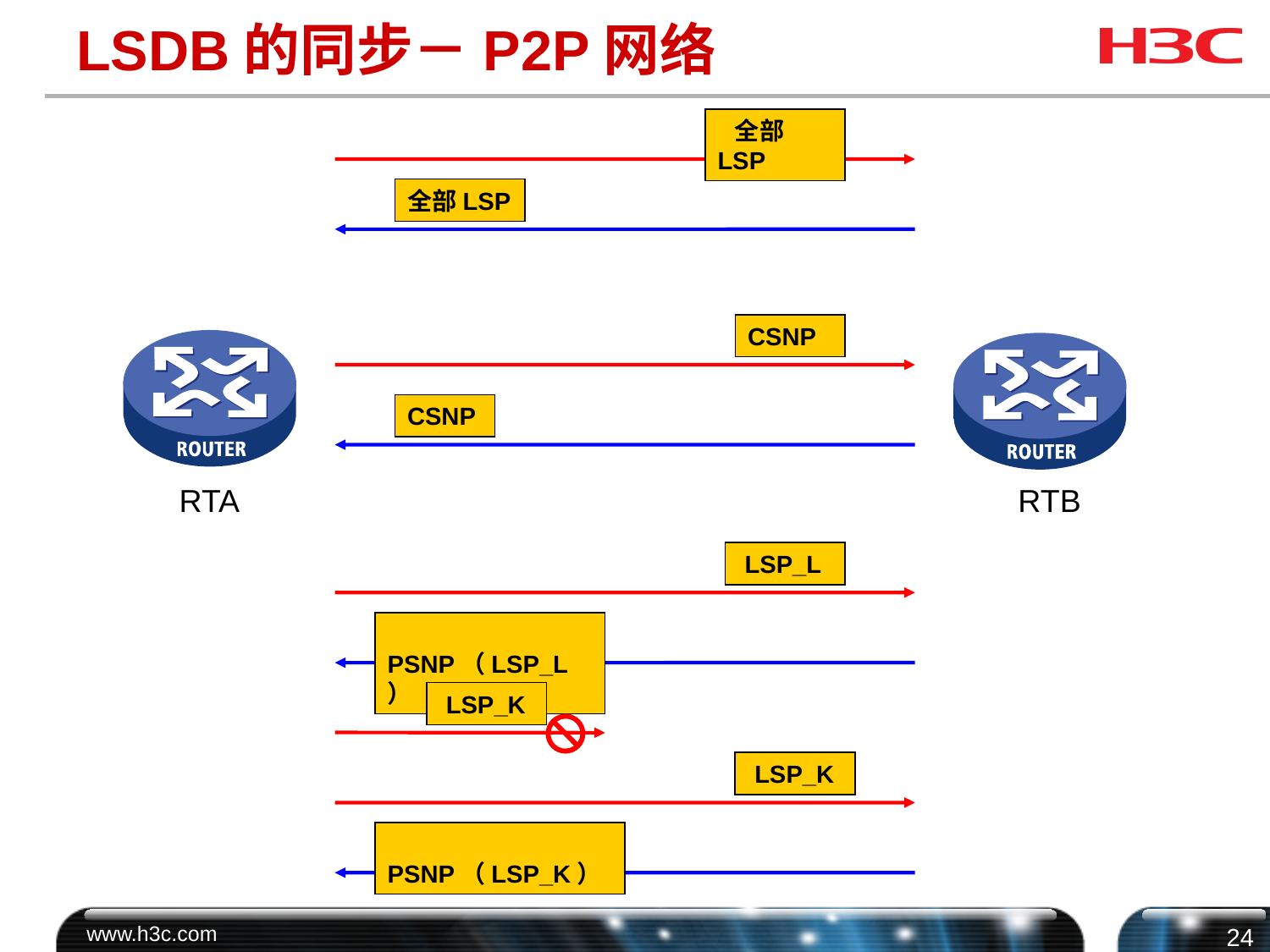

# LSDB的同步－P2P网络
  全部LSP

全部LSP

CSNP

CSNP

RTA
RTB
 LSP_L

  PSNP（LSP_L）

 LSP_K

 LSP_K

  PSNP（LSP_K）